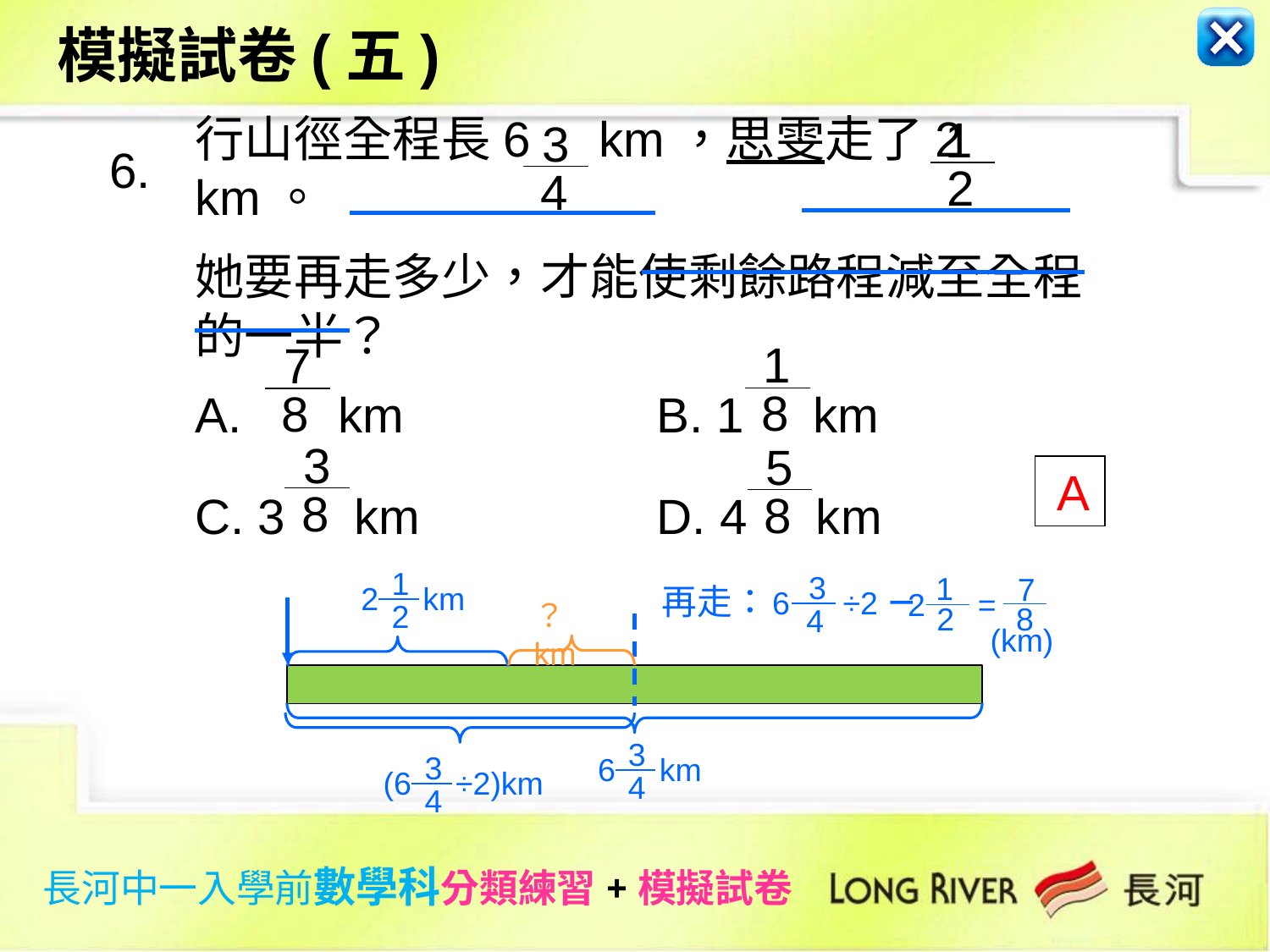

模擬試卷(五)
1
2
3
4
6.
行山徑全程長6     km，思雯走了2     km。
她要再走多少，才能使剩餘路程減至全程的一半？
A.       km	B. 1     km
C. 3     km	D. 4     km
1
8
7
8

3
8
5
8

 A

1
2
2     km
3
4
6      ÷2－
1
2
2
7
8
       (km)
=
再走：

？km

3
4
6     km
3
4
(6     ÷2)km